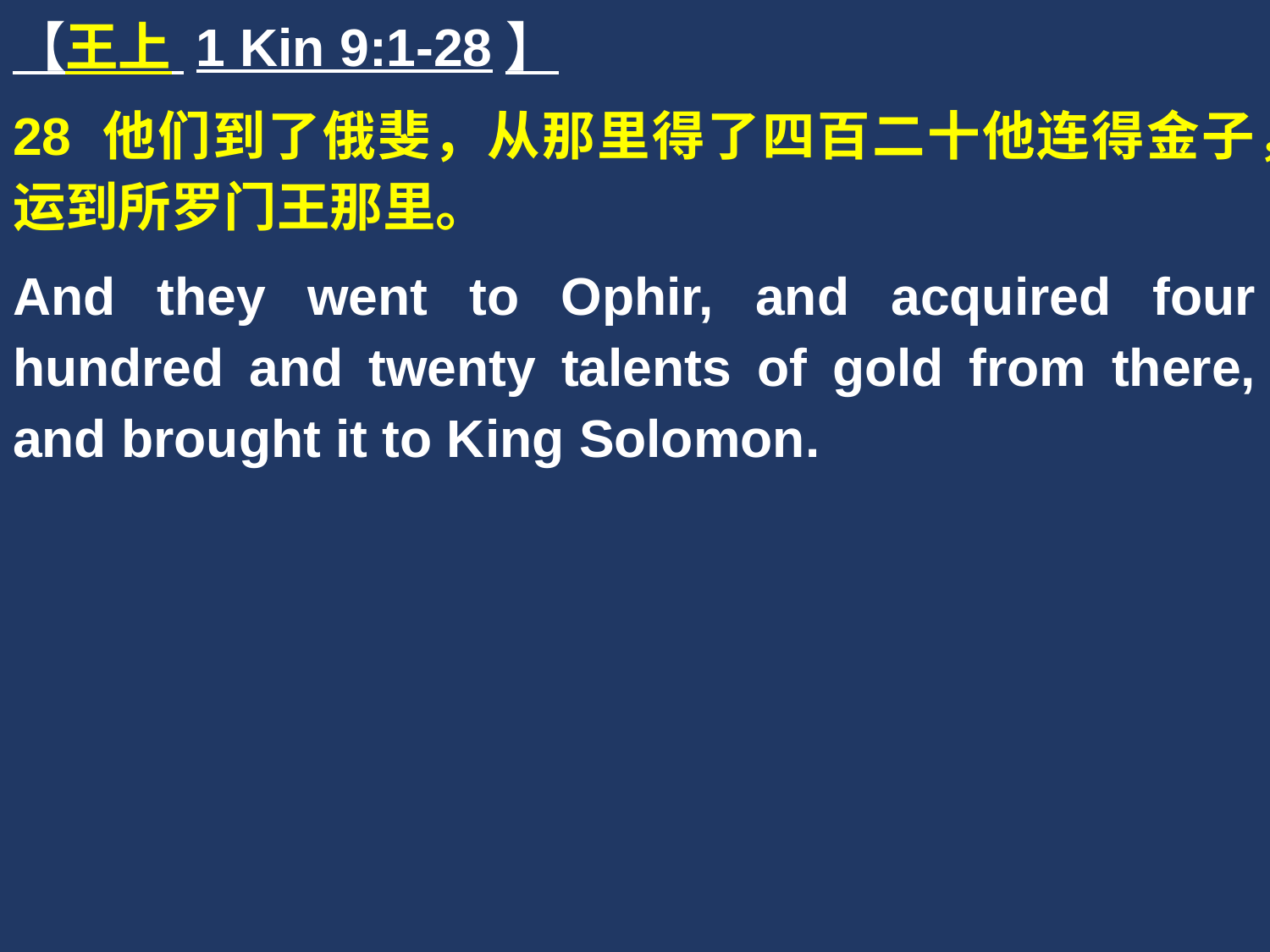

【王上 1 Kin 9:1-28】
28 他们到了俄斐，从那里得了四百二十他连得金子，运到所罗门王那里。
And they went to Ophir, and acquired four hundred and twenty talents of gold from there, and brought it to King Solomon.